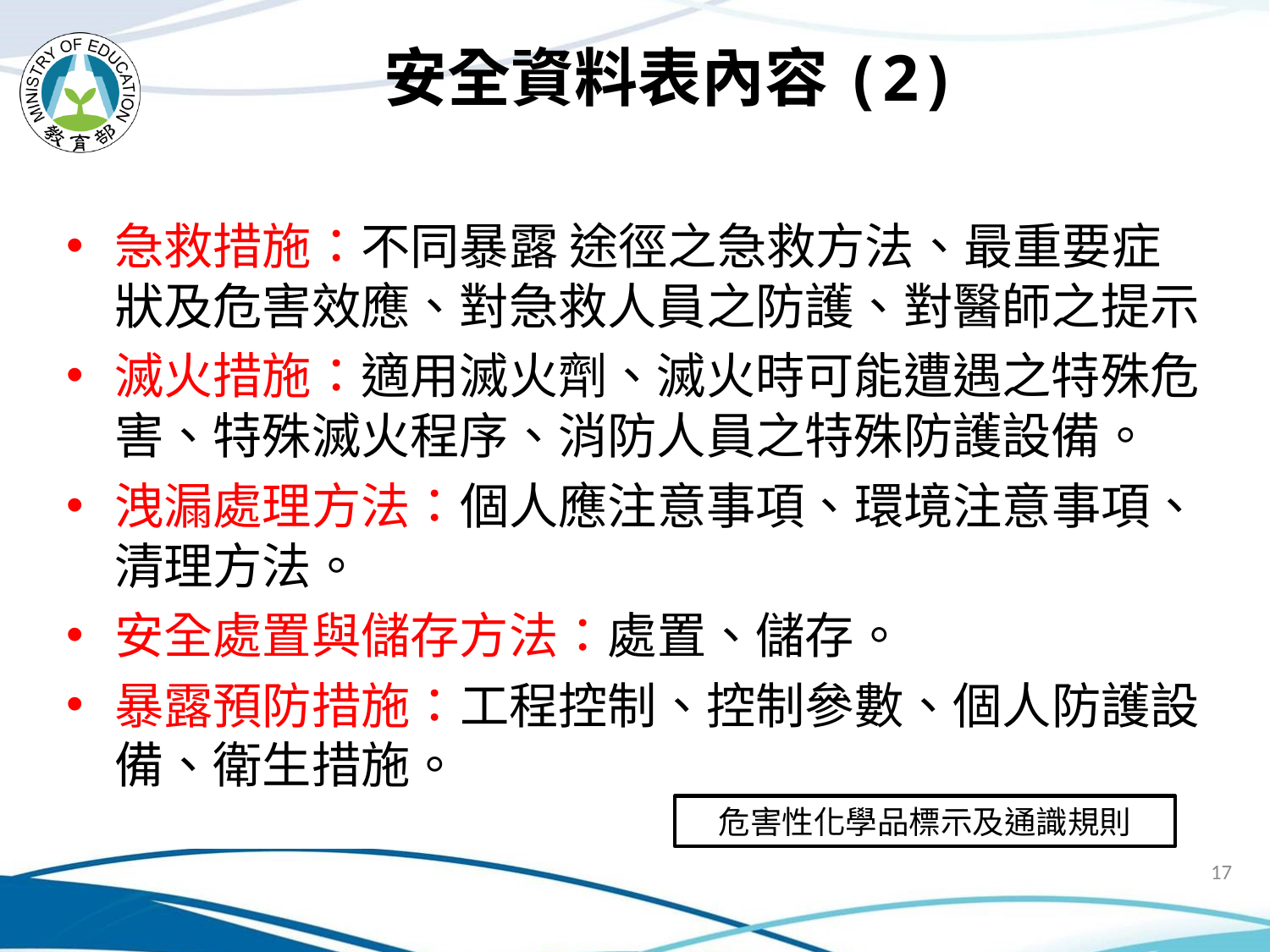

# 安全資料表內容(2)
急救措施：不同暴露 途徑之急救方法、最重要症狀及危害效應、對急救人員之防護、對醫師之提示
滅火措施：適用滅火劑、滅火時可能遭遇之特殊危害、特殊滅火程序、消防人員之特殊防護設備。
洩漏處理方法：個人應注意事項、環境注意事項、清理方法。
安全處置與儲存方法：處置、儲存。
暴露預防措施：工程控制、控制參數、個人防護設備、衛生措施。

危害性化學品標示及通識規則
17